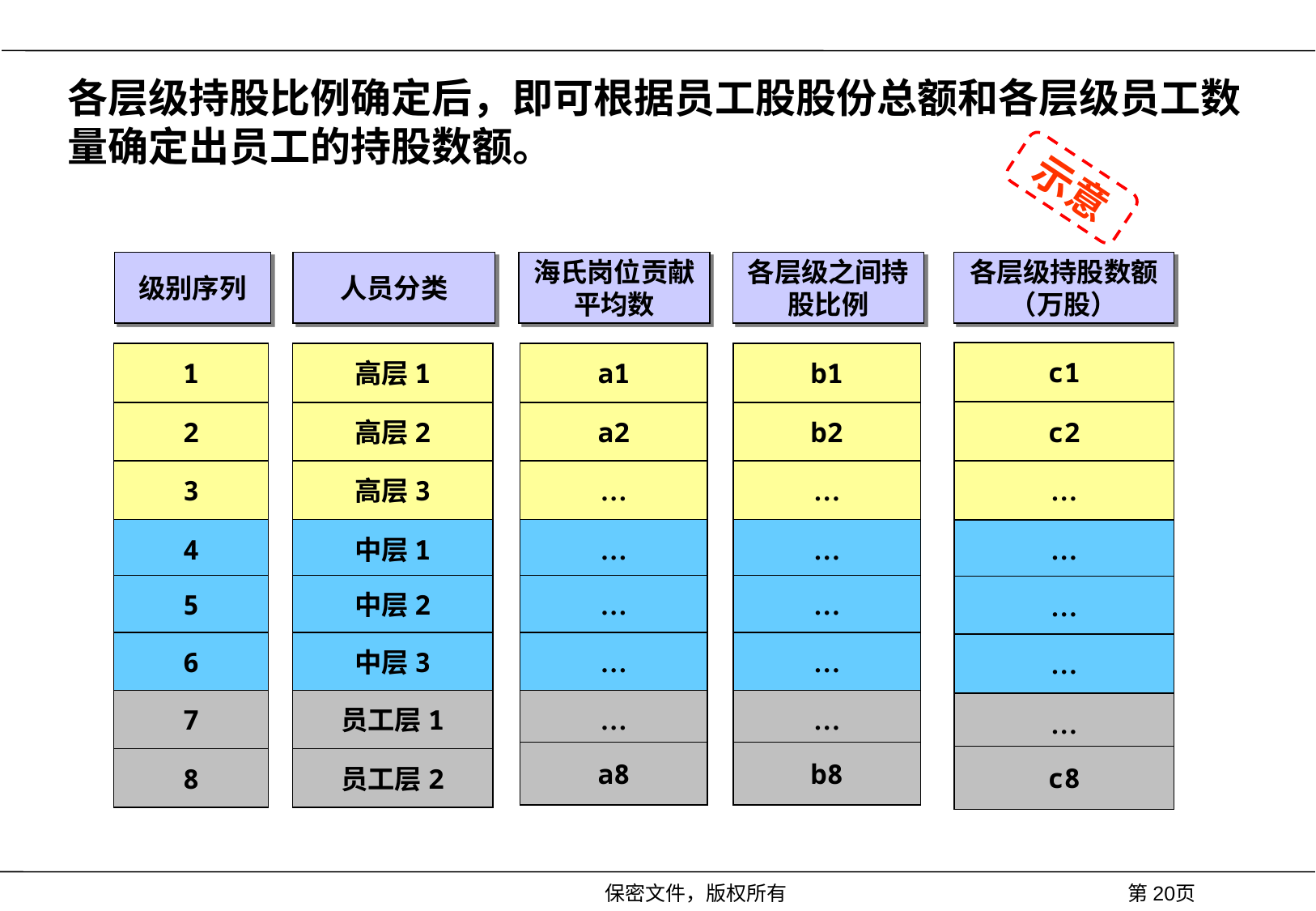

# 各层级持股比例确定后，即可根据员工股股份总额和各层级员工数量确定出员工的持股数额。
示意
级别序列
人员分类
海氏岗位贡献
平均数
各层级之间持股比例
各层级持股数额（万股）
c1
1
高层1
a1
b1
c2
2
高层2
a2
b2
3
高层3
…
…
…
4
中层1
…
…
…
5
中层2
…
…
…
6
中层3
…
…
…
7
员工层1
…
…
…
a8
b8
c8
8
员工层2